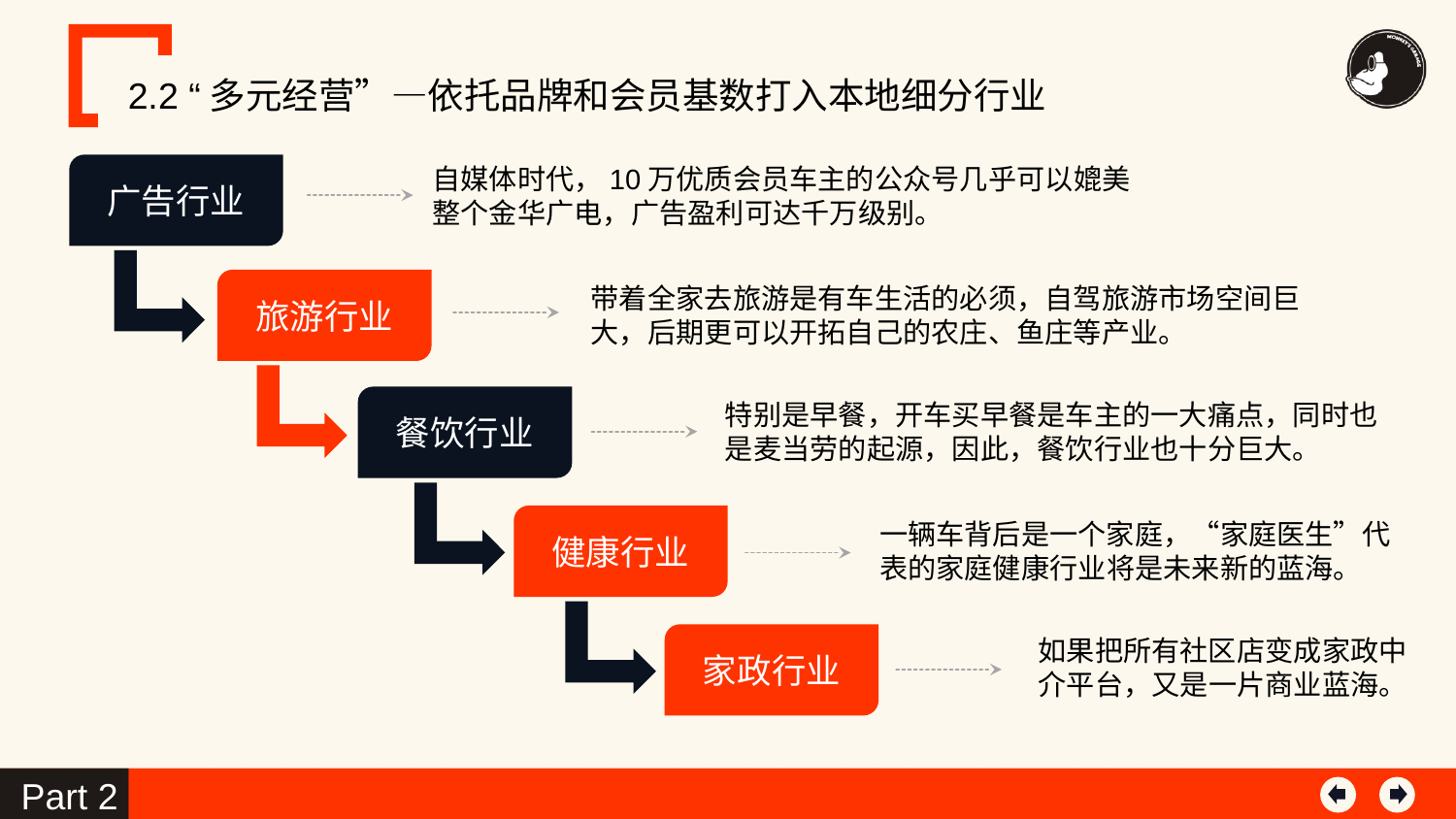

2.2 “多元经营”—依托品牌和会员基数打入本地细分行业

自媒体时代，10万优质会员车主的公众号几乎可以媲美整个金华广电，广告盈利可达千万级别。
广告行业

带着全家去旅游是有车生活的必须，自驾旅游市场空间巨大，后期更可以开拓自己的农庄、鱼庄等产业。
旅游行业

特别是早餐，开车买早餐是车主的一大痛点，同时也是麦当劳的起源，因此，餐饮行业也十分巨大。
餐饮行业

一辆车背后是一个家庭，“家庭医生”代表的家庭健康行业将是未来新的蓝海。
健康行业

如果把所有社区店变成家政中介平台，又是一片商业蓝海。
家政行业
Part 2